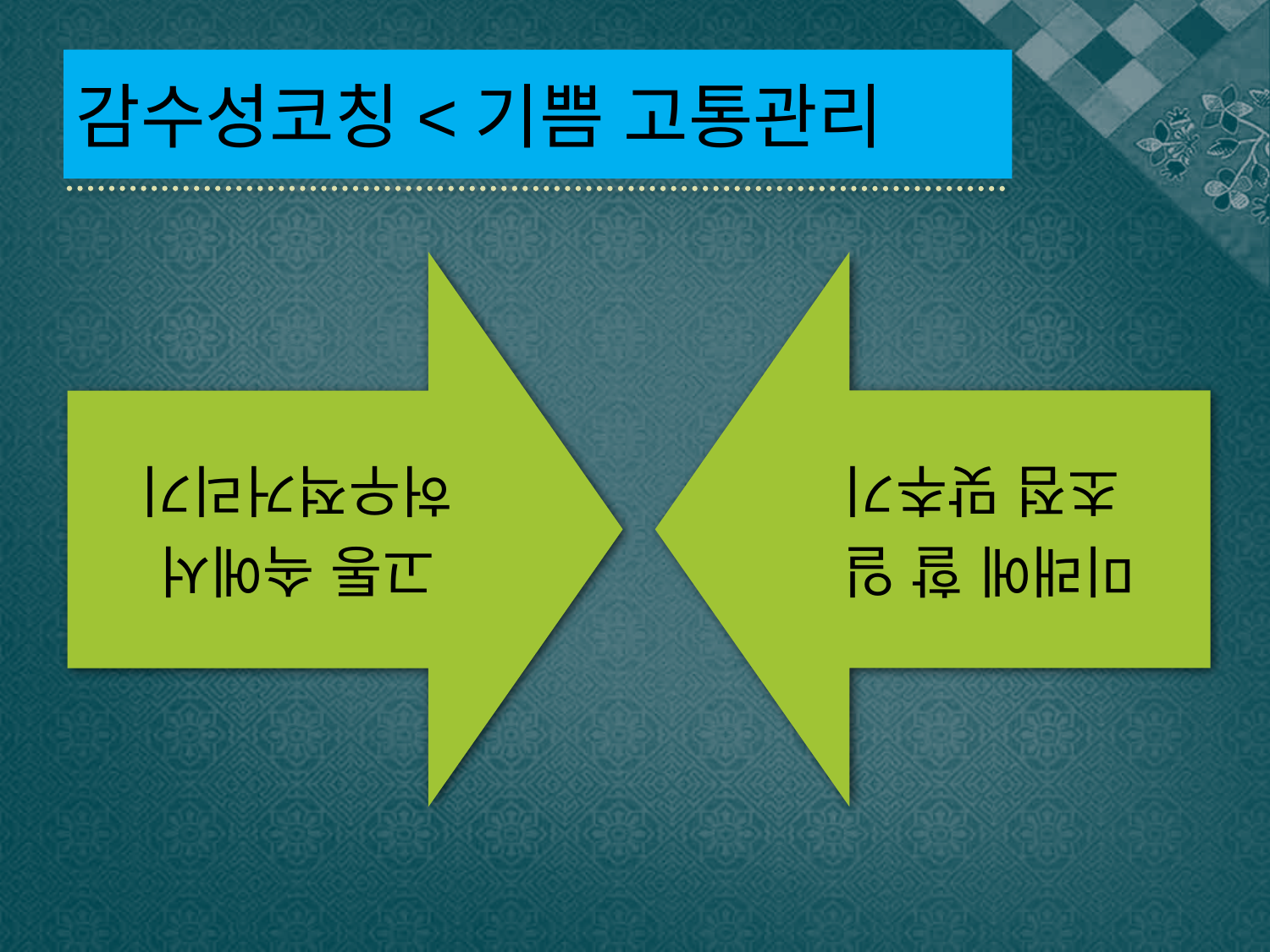

# 감수성코칭<기쁨 고통관리
고통 속에서
허우적거리기
미래에 할 일
초점 맞추기